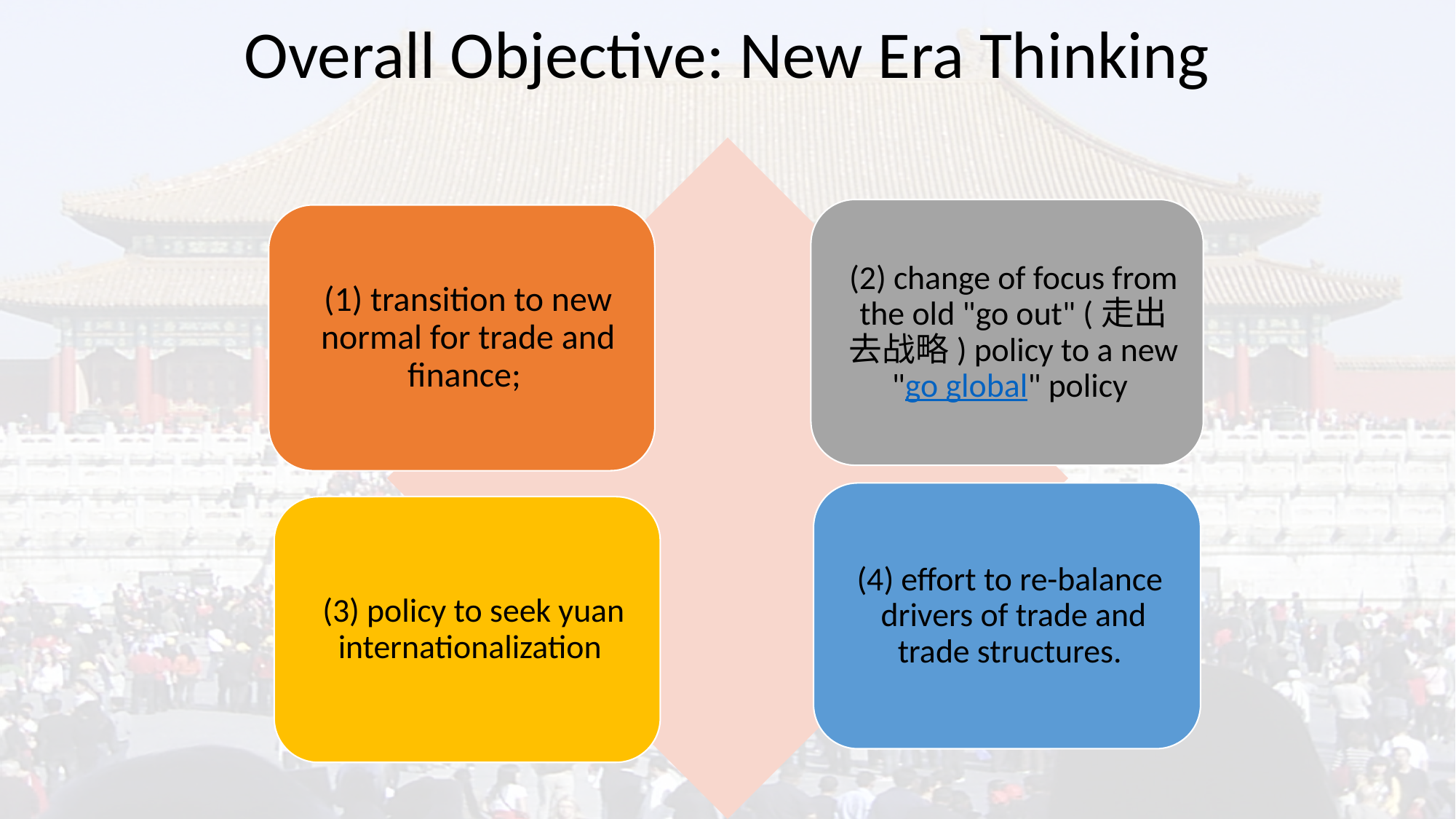

# Overall Objective: New Era Thinking
(1) transition to new normal for trade and finance;
(2) change of focus from the old "go out" (走出去战略) policy to a new "go global" policy
(3) policy to seek yuan internationalization
(4) effort to re-balance  drivers of trade and trade structures.